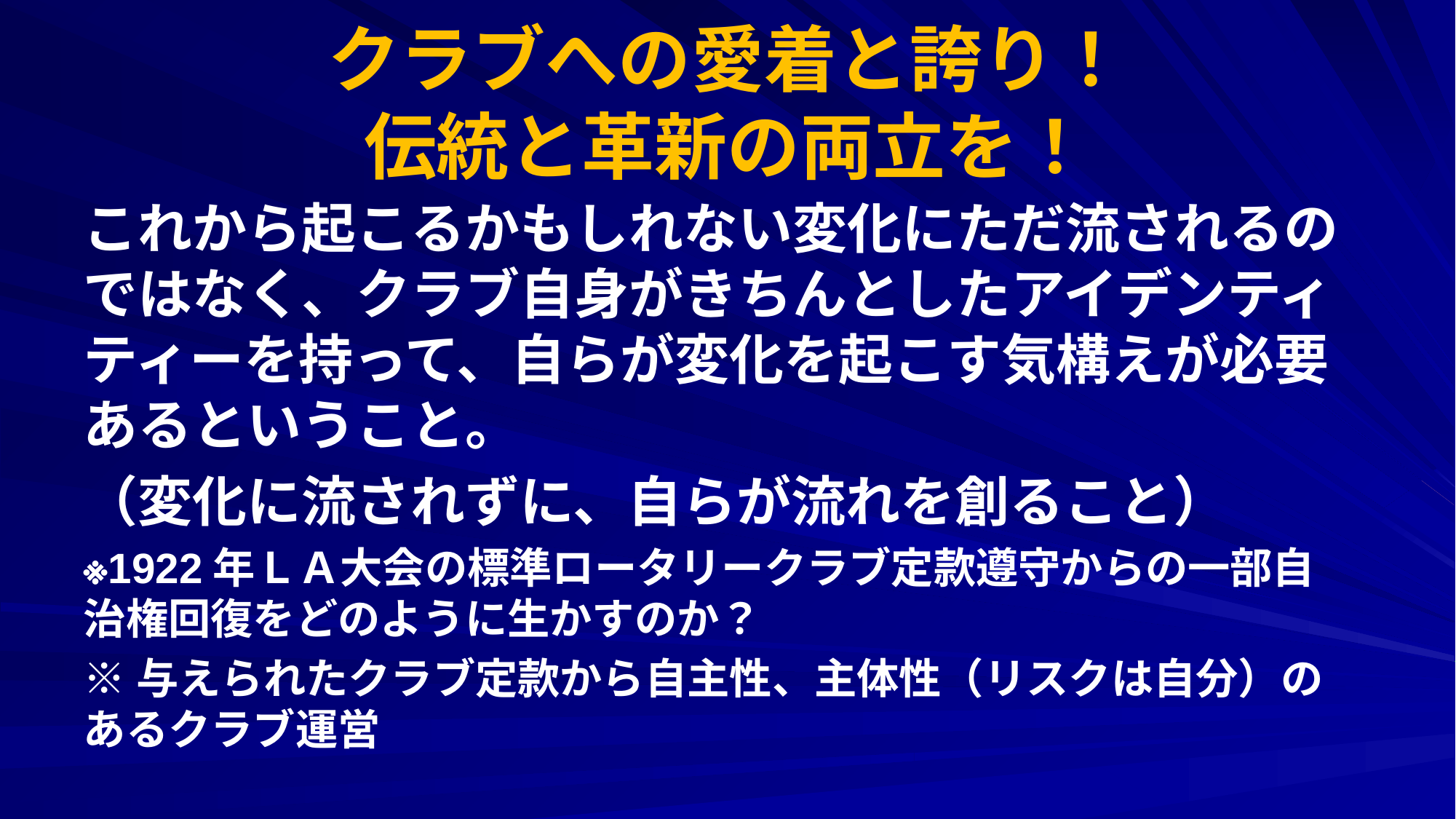

# クラブへの愛着と誇り！ 伝統と革新の両立を！
これから起こるかもしれない変化にただ流されるのではなく、クラブ自身がきちんとしたアイデンティティーを持って、自らが変化を起こす気構えが必要あるということ。
（変化に流されずに、自らが流れを創ること）
※1922年ＬＡ大会の標準ロータリークラブ定款遵守からの一部自治権回復をどのように生かすのか？
※与えられたクラブ定款から自主性、主体性（リスクは自分）のあるクラブ運営